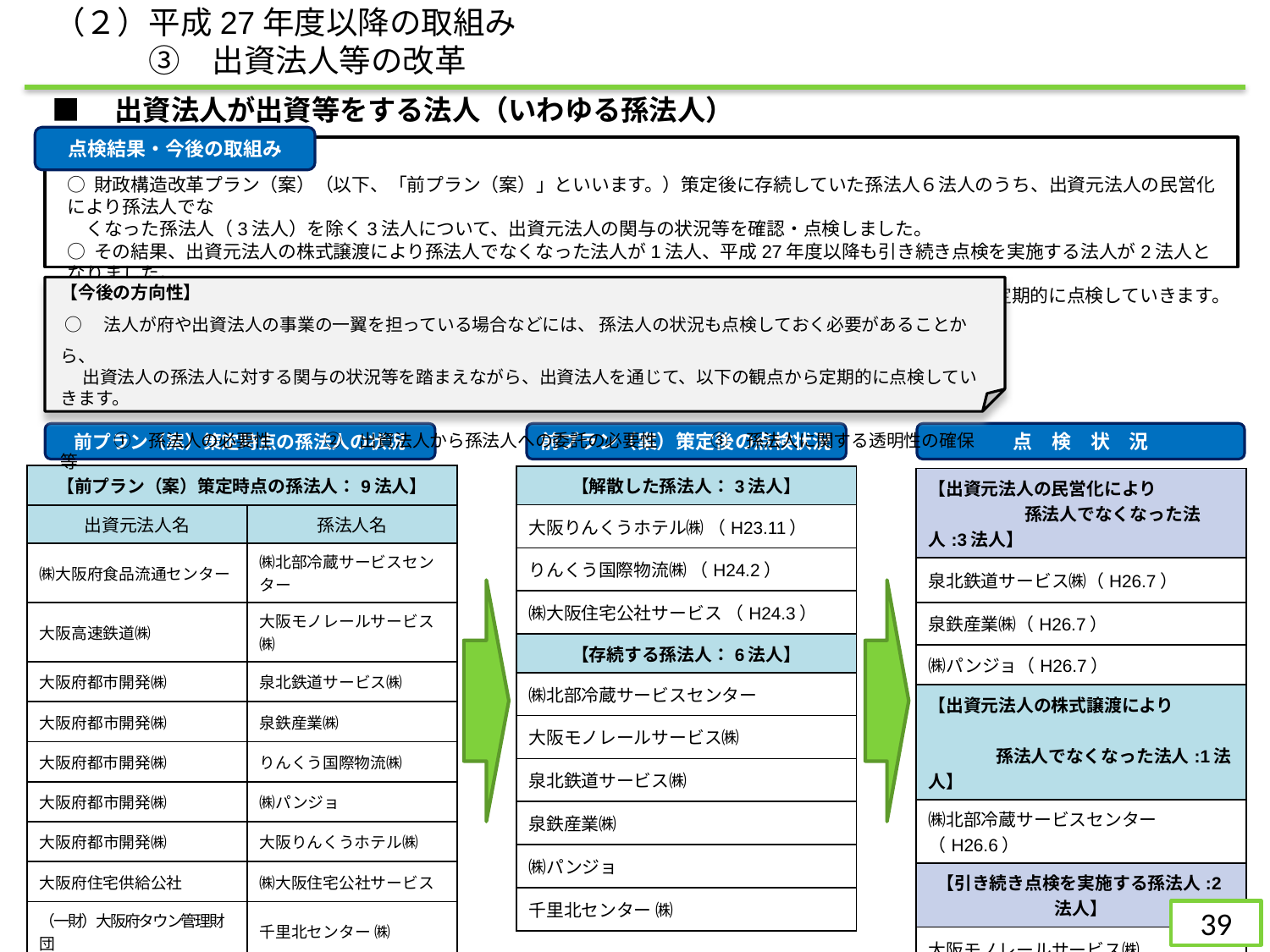

（２）平成27年度以降の取組み
　　　③　出資法人等の改革
 ■　出資法人が出資等をする法人（いわゆる孫法人）
点検結果・今後の取組み

○ 財政構造改革プラン（案）（以下、「前プラン（案）」といいます。）策定後に存続していた孫法人６法人のうち、出資元法人の民営化により孫法人でな
　くなった孫法人（3法人）を除く3法人について、出資元法人の関与の状況等を確認・点検しました。
○ その結果、出資元法人の株式譲渡により孫法人でなくなった法人が1法人、平成27年度以降も引き続き点検を実施する法人が2法人となりました。
○ 今後も存続する孫法人については、引き続き、前プラン（案）での方向性を踏襲し、その必要性などについて定期的に点検していきます。

【今後の方向性】
 ○　法人が府や出資法人の事業の一翼を担っている場合などには、 孫法人の状況も点検しておく必要があることから、
　 出資法人の孫法人に対する関与の状況等を踏まえながら、出資法人を通じて、以下の観点から定期的に点検していきます。

　　　①　孫法人の必要性　　　②　出資法人から孫法人への委託の必要性　　　③　孫法人に関する透明性の確保　等

前プラン（案）策定後の点検状況
点　検　状　況
前プラン（案）策定時点の孫法人の状況
| 【前プラン（案）策定時点の孫法人：9法人】 |  |
| --- | --- |
| 出資元法人名 | 孫法人名 |
| ㈱大阪府食品流通センター | ㈱北部冷蔵サービスセンター |
| 大阪高速鉄道㈱ | 大阪モノレールサービス㈱ |
| 大阪府都市開発㈱ | 泉北鉄道サービス㈱ |
| 大阪府都市開発㈱ | 泉鉄産業㈱ |
| 大阪府都市開発㈱ | りんくう国際物流㈱ |
| 大阪府都市開発㈱ | ㈱パンジョ |
| 大阪府都市開発㈱ | 大阪りんくうホテル㈱ |
| 大阪府住宅供給公社 | ㈱大阪住宅公社サービス |
| （一財）大阪府タウン管理財団 | 千里北センター ㈱ |
| 【解散した孫法人：3法人】 |
| --- |
| 大阪りんくうホテル㈱ （H23.11） |
| りんくう国際物流㈱ （H24.2） |
| ㈱大阪住宅公社サービス （H24.3） |
| 【存続する孫法人：6法人】 |
| ㈱北部冷蔵サービスセンター |
| 大阪モノレールサービス㈱ |
| 泉北鉄道サービス㈱ |
| 泉鉄産業㈱ |
| ㈱パンジョ |
| 千里北センター ㈱ |
| 【出資元法人の民営化により 　　　 　　 孫法人でなくなった法人:3法人】 |
| --- |
| 泉北鉄道サービス㈱（H26.7） |
| 泉鉄産業㈱（H26.7） |
| ㈱パンジョ（H26.7） |
| 【出資元法人の株式譲渡により　　　　 　　 孫法人でなくなった法人:1法人】 |
| ㈱北部冷蔵サービスセンター（H26.6） |
| 【引き続き点検を実施する孫法人:2法人】 |
| 大阪モノレールサービス㈱ |
| 千里北センター ㈱ |

39
18
※ 平成22年度から、出資法人による孫法人への委託など
　　孫法人の状況について点検を実施し、府HPに公表